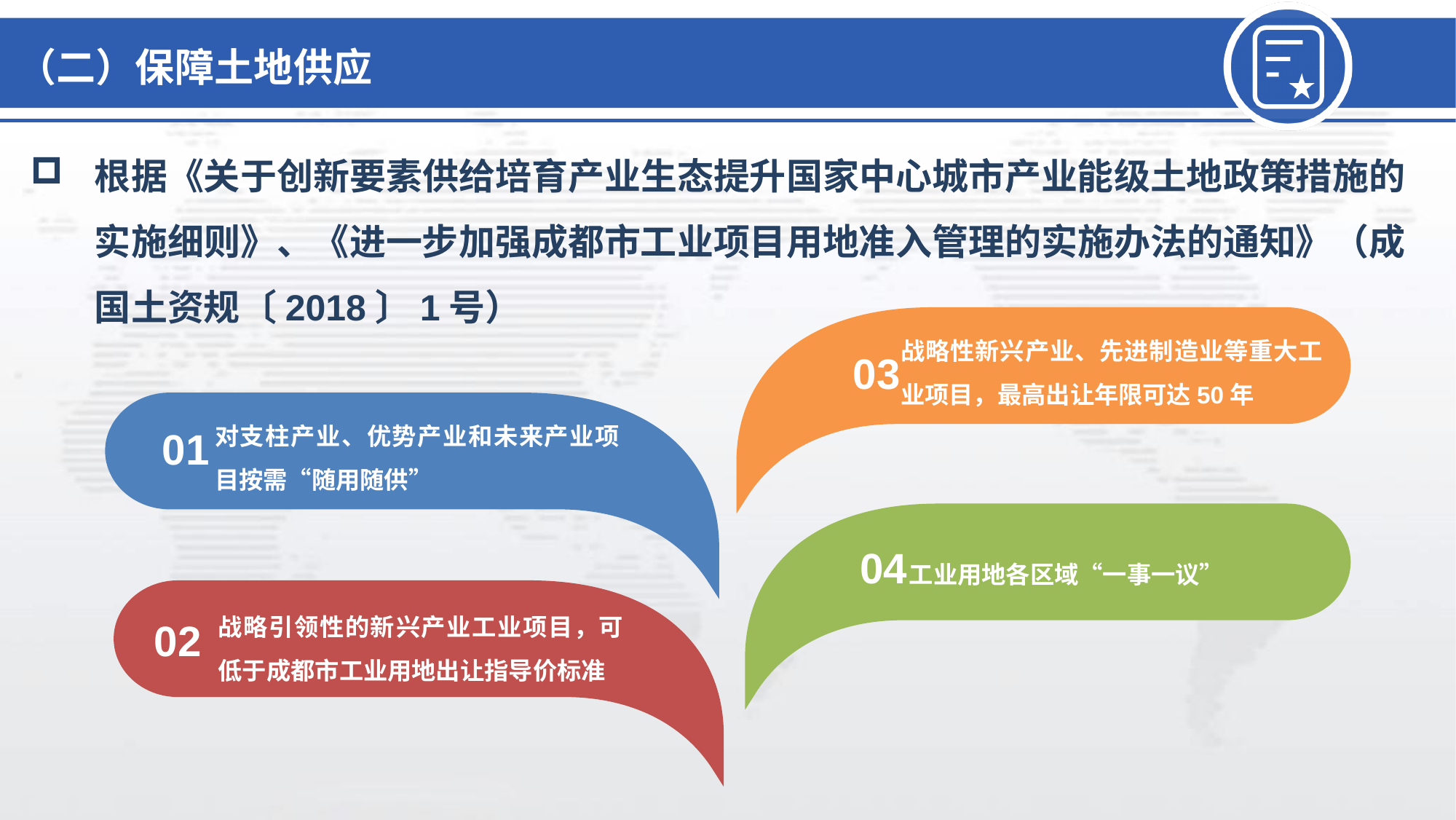

（二）保障土地供应
根据《关于创新要素供给培育产业生态提升国家中心城市产业能级土地政策措施的实施细则》、《进一步加强成都市工业项目用地准入管理的实施办法的通知》（成国土资规〔2018〕1号）

战略性新兴产业、先进制造业等重大工业项目，最高出让年限可达50年
03

对支柱产业、优势产业和未来产业项目按需“随用随供”
01

04
工业用地各区域“一事一议”

战略引领性的新兴产业工业项目，可低于成都市工业用地出让指导价标准
02